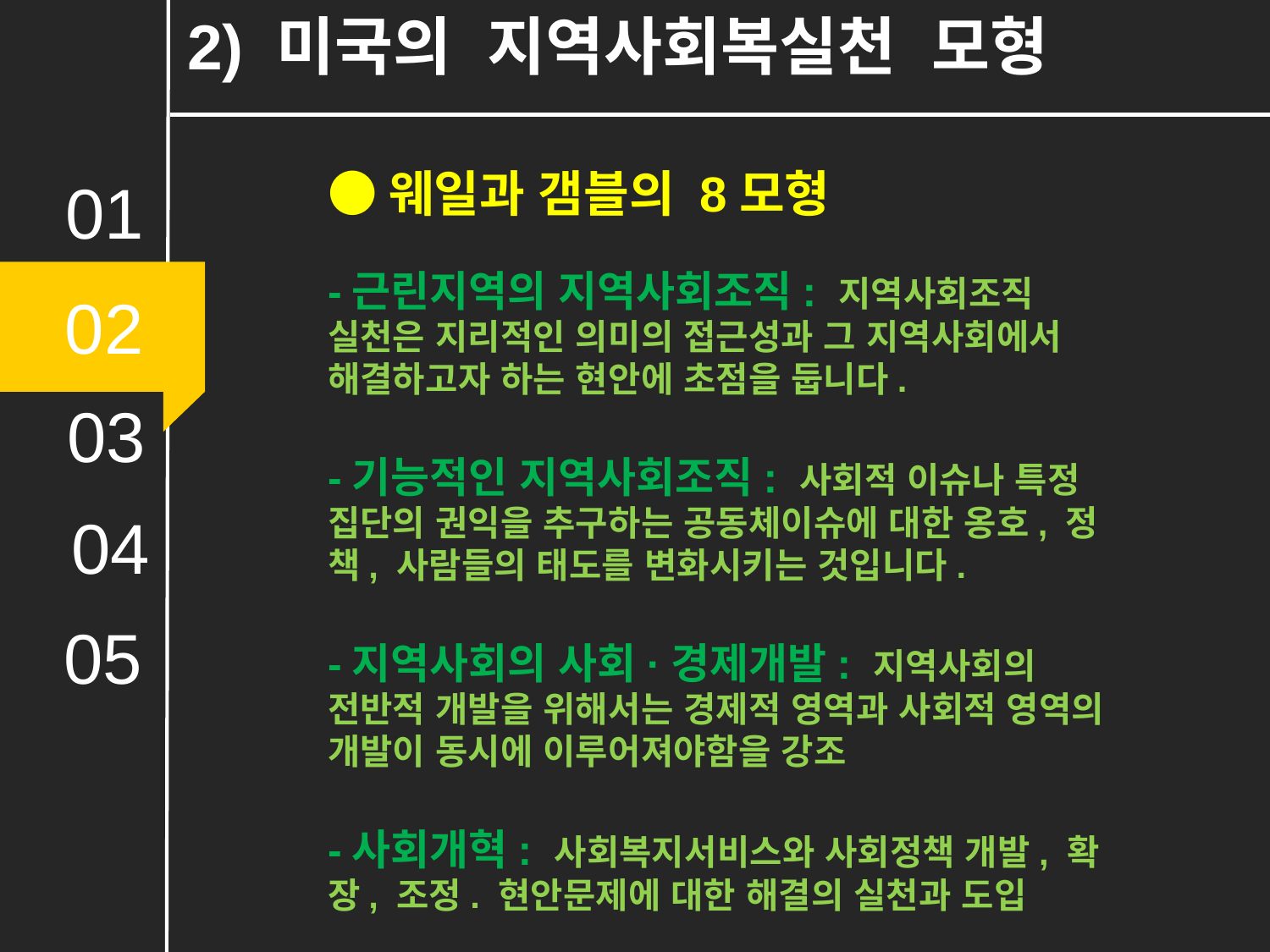

2) 미국의  지역사회복실천  모형
# ●웨일과 갬블의 8모형 -근린지역의 지역사회조직: 지역사회조직 실천은 지리적인 의미의 접근성과 그 지역사회에서 해결하고자 하는 현안에 초점을 둡니다. -기능적인 지역사회조직: 사회적 이슈나 특정 집단의 권익을 추구하는 공동체이슈에 대한 옹호, 정책, 사람들의 태도를 변화시키는 것입니다. -지역사회의 사회·경제개발: 지역사회의 전반적 개발을 위해서는 경제적 영역과 사회적 영역의 개발이 동시에 이루어져야함을 강조 -사회개혁: 사회복지서비스와 사회정책 개발, 확장, 조정. 현안문제에 대한 해결의 실천과 도입
01

02
03

04
05